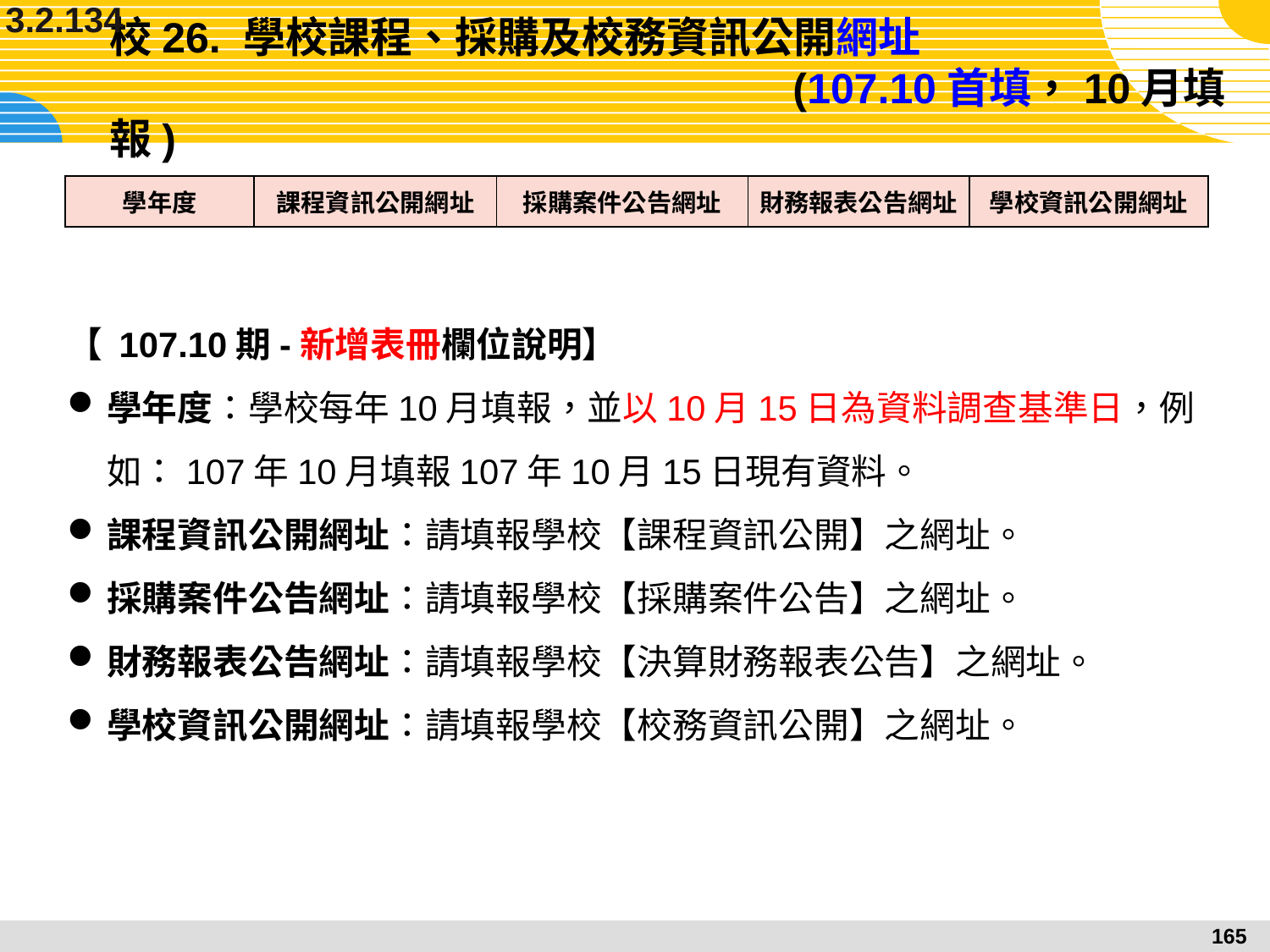

3.2.134
# 校26. 學校課程、採購及校務資訊公開網址							    (107.10首填，10月填報)
| 學年度 | 課程資訊公開網址 | 採購案件公告網址 | 財務報表公告網址 | 學校資訊公開網址 |
| --- | --- | --- | --- | --- |
【 107.10期-新增表冊欄位說明】
學年度：學校每年10月填報，並以10月15日為資料調查基準日，例如：107年10月填報107年10月15日現有資料。
課程資訊公開網址：請填報學校【課程資訊公開】之網址。
採購案件公告網址：請填報學校【採購案件公告】之網址。
財務報表公告網址：請填報學校【決算財務報表公告】之網址。
學校資訊公開網址：請填報學校【校務資訊公開】之網址。